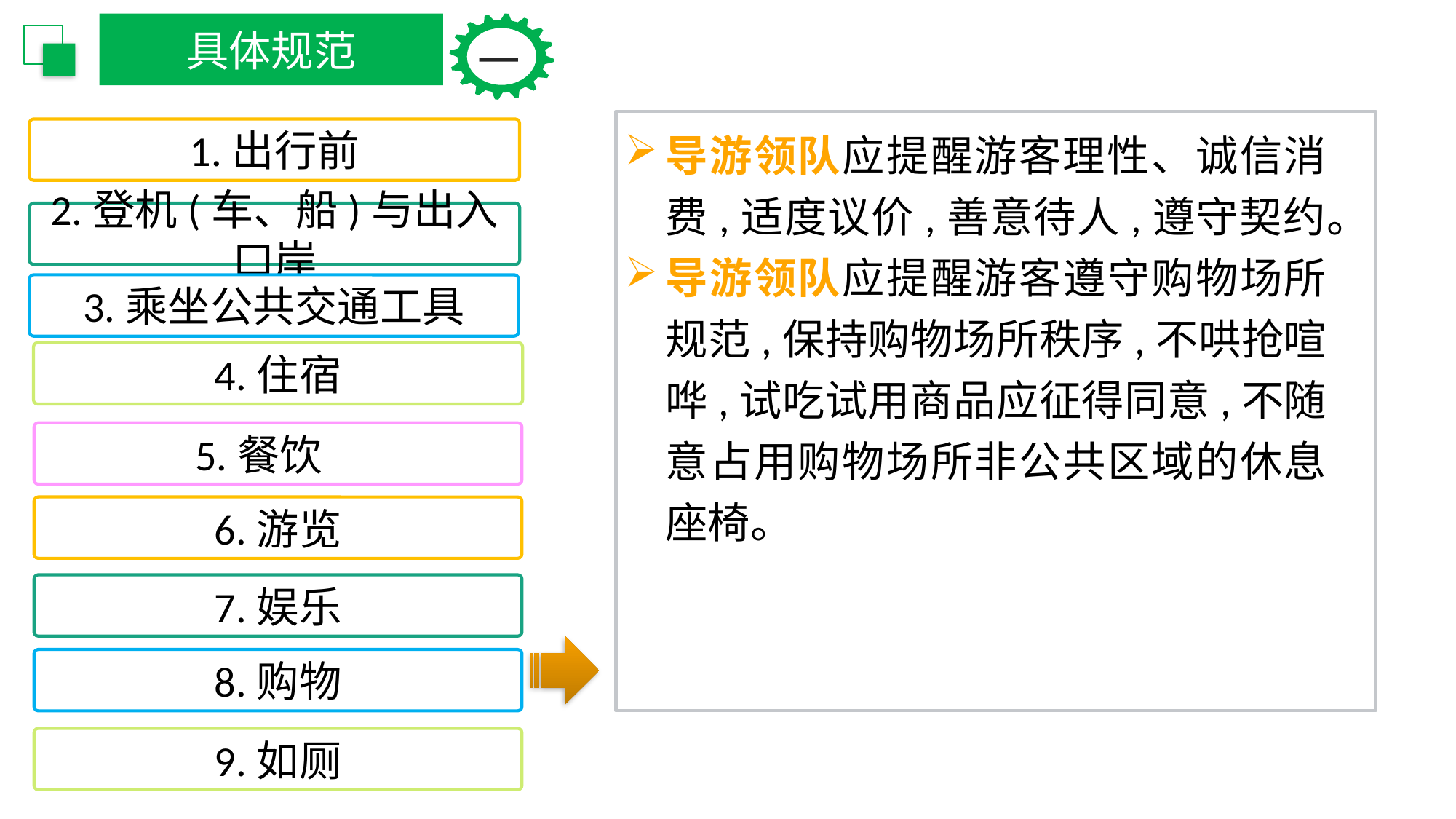

具体规范

一

1.出行前
导游领队应提醒游客理性、诚信消费,适度议价,善意待人,遵守契约。
导游领队应提醒游客遵守购物场所规范,保持购物场所秩序,不哄抢喧哗,试吃试用商品应征得同意,不随意占用购物场所非公共区域的休息座椅。
2.登机(车、船)与出入口岸
3.乘坐公共交通工具
4.住宿
5.餐饮
6.游览
7.娱乐

8.购物
9.如厕